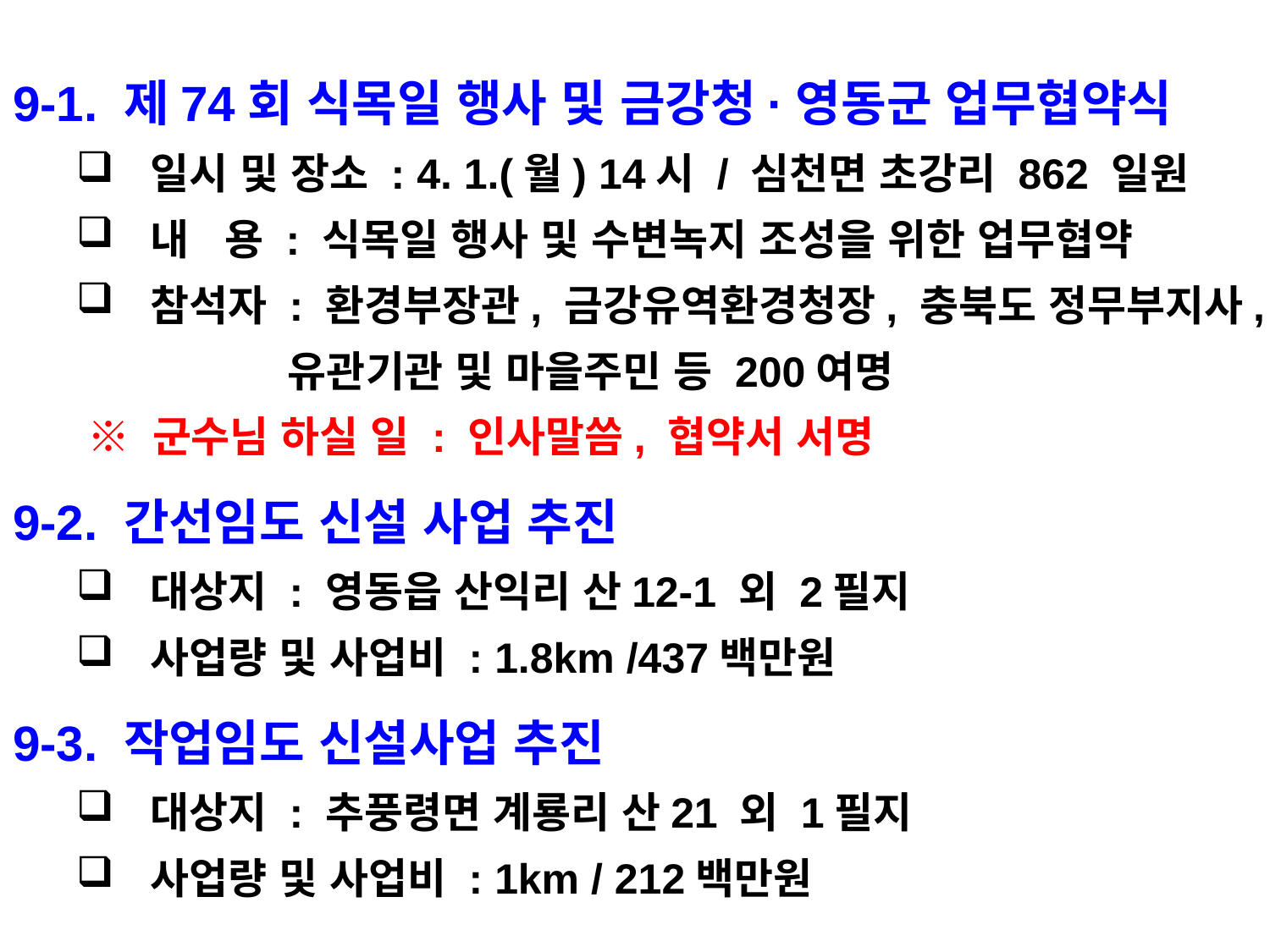

9-1. 제74회 식목일 행사 및 금강청·영동군 업무협약식
일시 및 장소 : 4. 1.(월) 14시 / 심천면 초강리 862 일원
내   용 : 식목일 행사 및 수변녹지 조성을 위한 업무협약
참석자 : 환경부장관, 금강유역환경청장, 충북도 정무부지사,
                 유관기관 및 마을주민 등 200여명
 ※ 군수님 하실 일 : 인사말씀, 협약서 서명
9-2. 간선임도 신설 사업 추진
대상지 : 영동읍 산익리 산12-1 외 2필지
사업량 및 사업비 : 1.8km /437백만원
9-3. 작업임도 신설사업 추진
대상지 : 추풍령면 계룡리 산21 외 1필지
사업량 및 사업비 : 1km / 212백만원